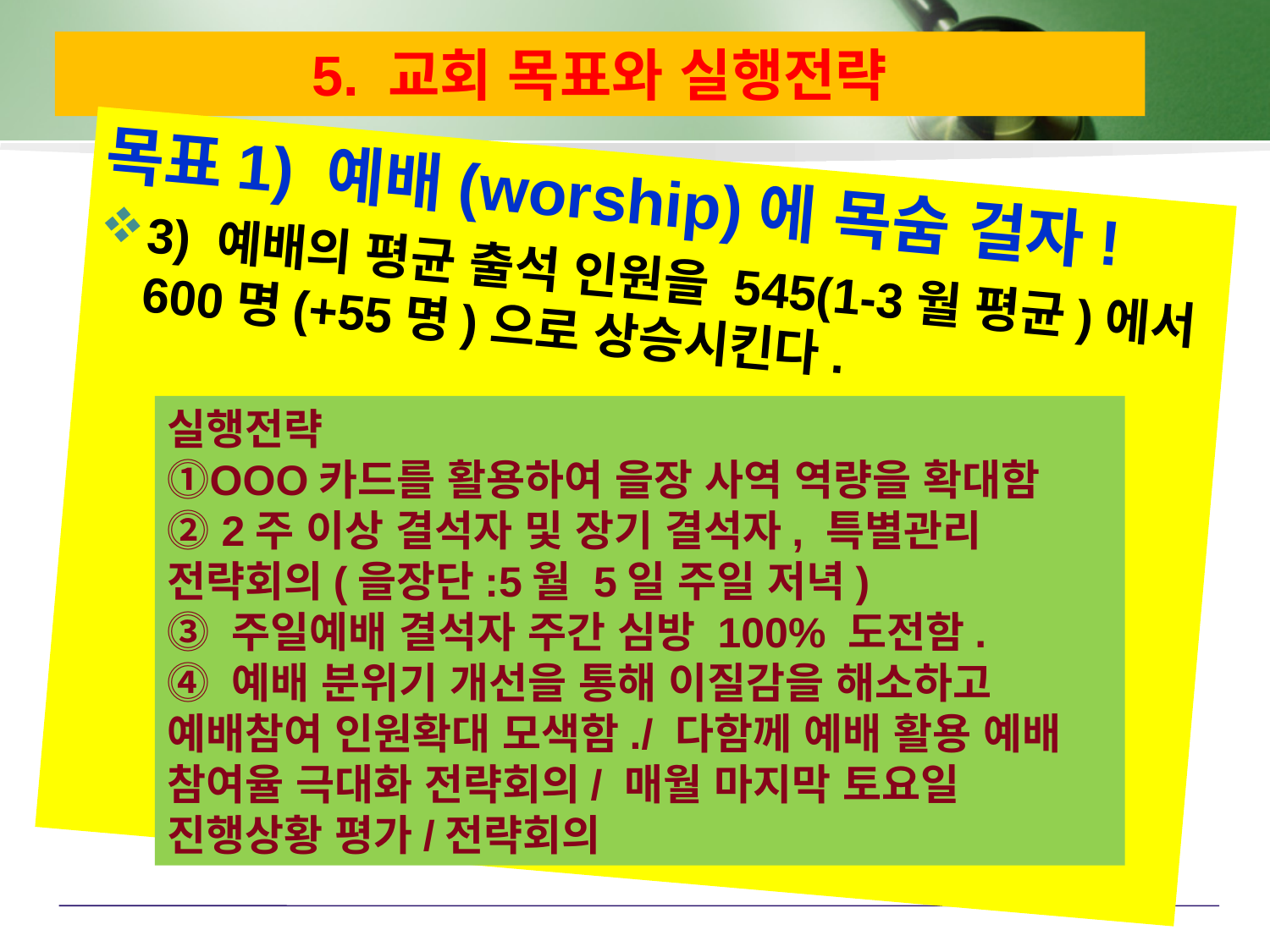

# 5. 교회 목표와 실행전략
목표1) 예배(worship)에 목숨 걸자!
3) 예배의 평균 출석 인원을 545(1-3월 평균)에서 600명(+55명)으로 상승시킨다.
실행전략
⓵OOO카드를 활용하여 을장 사역 역량을 확대함
⓶ 2주 이상 결석자 및 장기 결석자, 특별관리 전략회의(을장단:5월 5일 주일 저녁)
⓷ 주일예배 결석자 주간 심방 100% 도전함.
⓸ 예배 분위기 개선을 통해 이질감을 해소하고 예배참여 인원확대 모색함./ 다함께 예배 활용 예배 참여율 극대화 전략회의/ 매월 마지막 토요일 진행상황 평가/전략회의